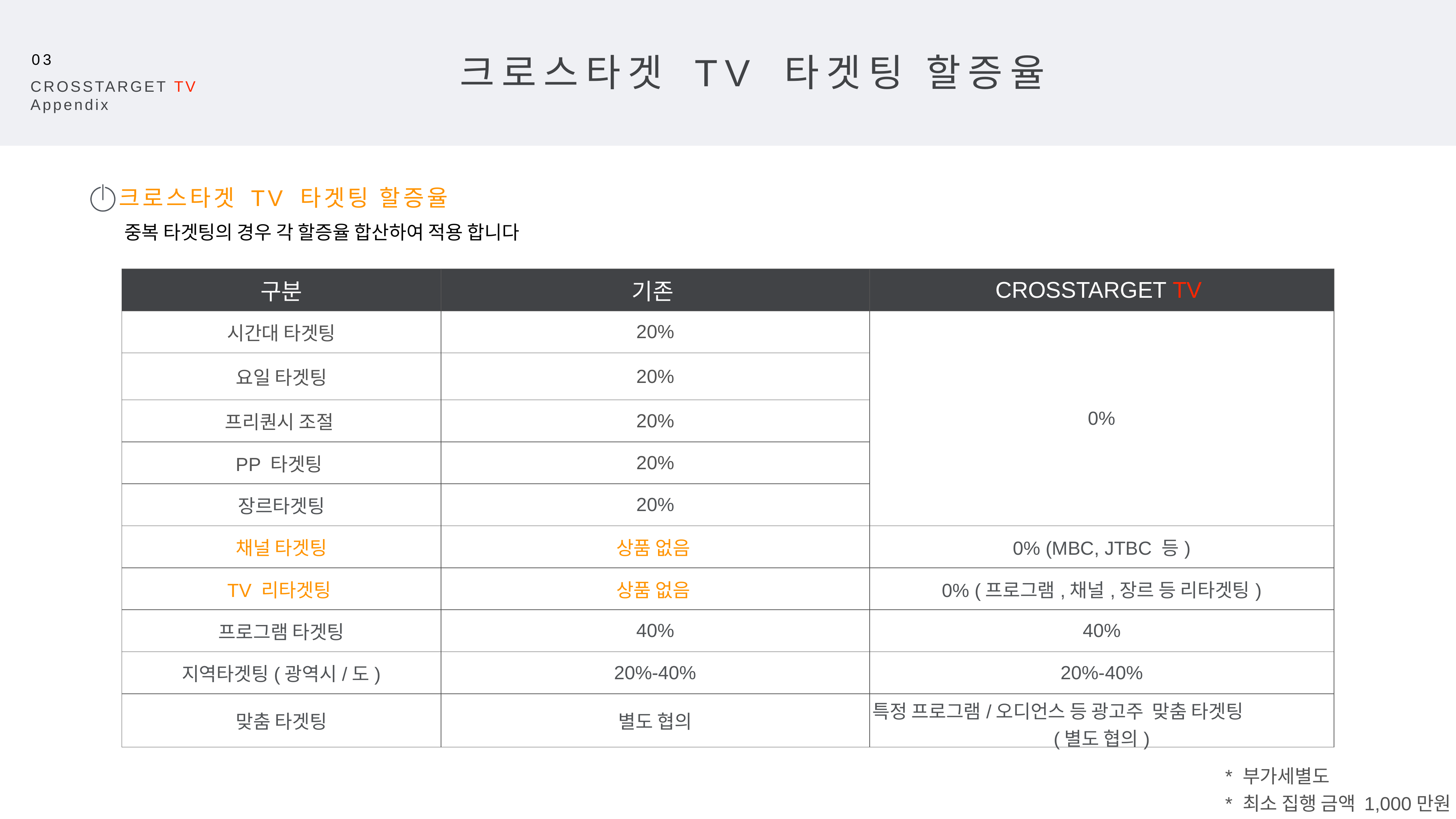

23
크로스타겟 TV 타겟팅 할증율
03
CROSSTARGET TV
Appendix
크로스타겟 TV 타겟팅 할증율

중복 타겟팅의 경우 각 할증율 합산하여 적용 합니다
| 구분 | 기존 | CROSSTARGET TV |
| --- | --- | --- |
| 시간대 타겟팅 | 20% | 0% |
| 요일 타겟팅 | 20% |  |
| 프리퀀시 조절 | 20% |  |
| PP 타겟팅 | 20% |  |
| 장르타겟팅 | 20% |  |
| 채널 타겟팅 | 상품 없음 | 0% (MBC, JTBC 등) |
| TV 리타겟팅 | 상품 없음 | 0% (프로그램,채널,장르 등 리타겟팅) |
| 프로그램 타겟팅 | 40% | 40% |
| 지역타겟팅(광역시/도) | 20%-40% | 20%-40% |
| 맞춤 타겟팅 | 별도 협의 | 특정 프로그램/오디언스 등 광고주 맞춤 타겟팅 (별도 협의) |
* 부가세별도
* 최소 집행 금액 1,000만원